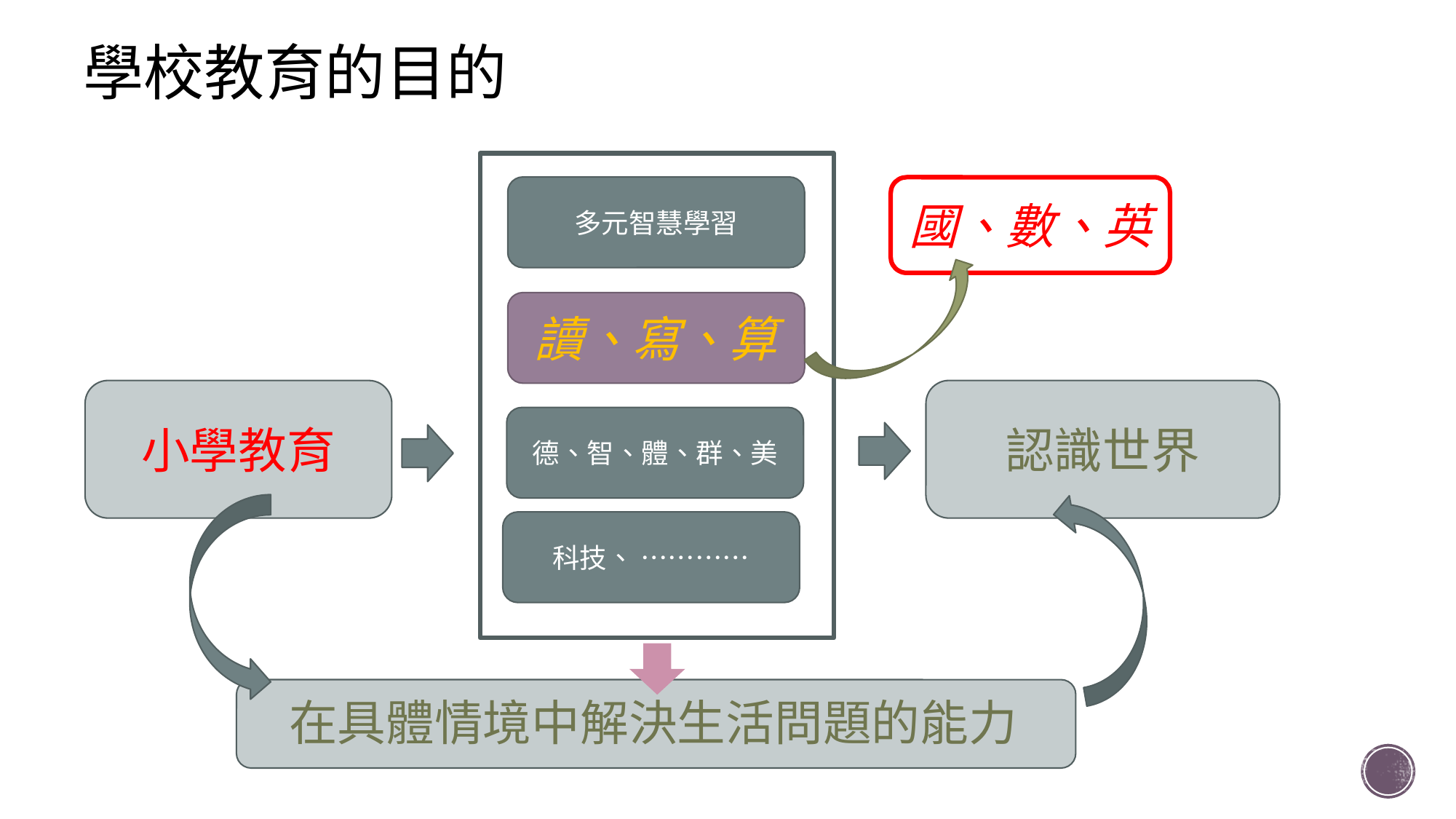

# 學校教育的目的

多元智慧學習
國、數、英
讀、寫、算

小學教育
認識世界
德、智、體、群、美

科技、 …………

在具體情境中解決生活問題的能力